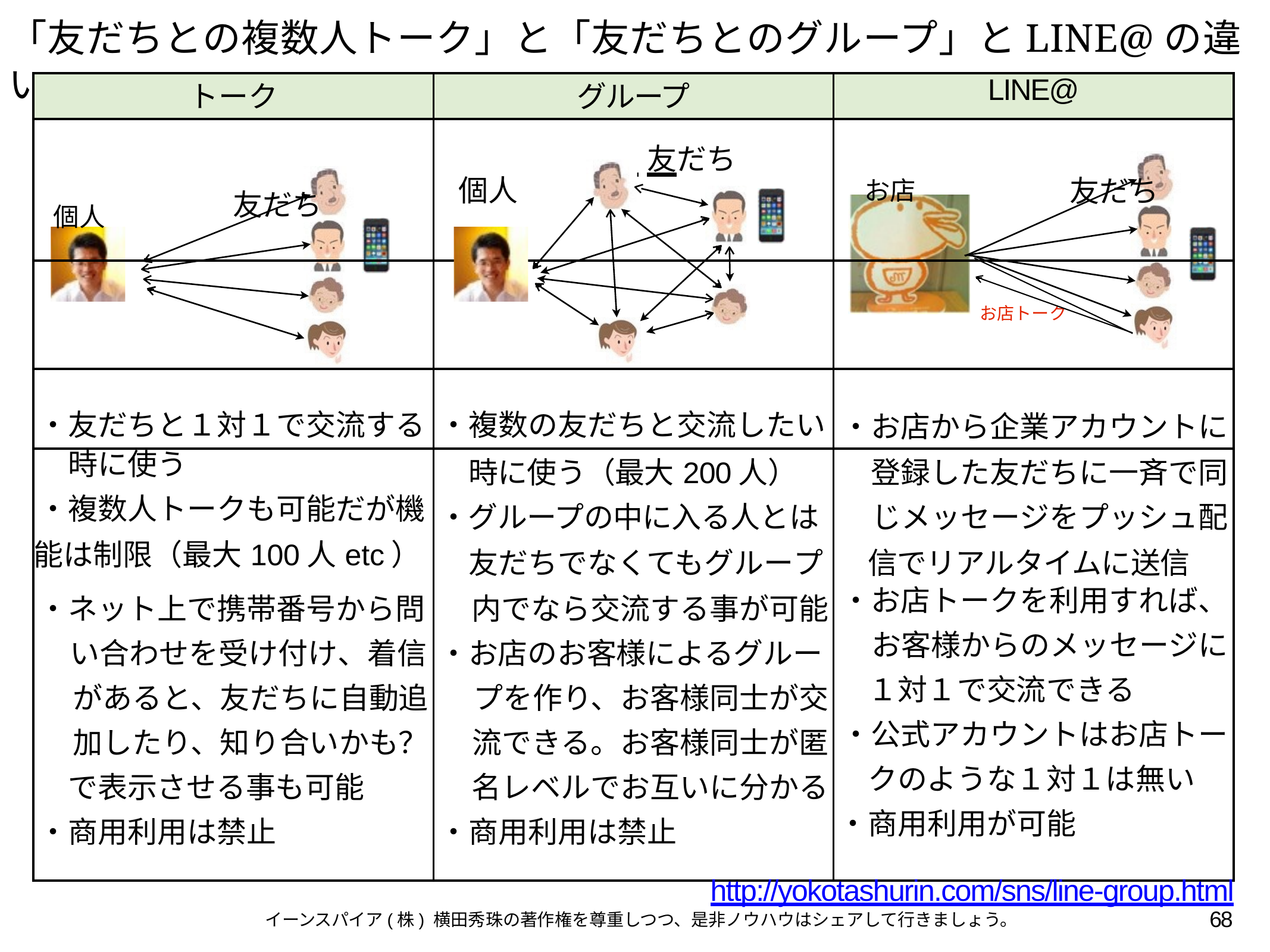

# 「友だちとの複数人トーク」と「友だちとのグループ」とLINE@の違い
| トーク | グループ | LINE@ |
| --- | --- | --- |
| 個人 友だち | 友だち 個人 | お店 友だち |
|  |  | お店トーク |
| ・友だちと１対１で交流する | ・複数の友だちと交流したい | ・お店から企業アカウントに |
| 時に使う | 時に使う（最大200人） | 登録した友だちに一斉で同 |
| ・複数人トークも可能だが機 | ・グループの中に入る人とは | じメッセージをプッシュ配 |
| 能は制限（最大100人etc） | 友だちでなくてもグループ | 信でリアルタイムに送信 |
| ・ネット上で携帯番号から問 | 内でなら交流する事が可能 | ・お店トークを利用すれば、 |
| い合わせを受け付け、着信 | ・お店のお客様によるグルー | お客様からのメッセージに |
| があると、友だちに自動追 | プを作り、お客様同士が交 | １対１で交流できる |
| 加したり、知り合いかも？ | 流できる。お客様同士が匿 | ・公式アカウントはお店トー |
| で表示させる事も可能 | 名レベルでお互いに分かる | クのような１対１は無い |
| ・商用利用は禁止 | ・商用利用は禁止 | ・商用利用が可能 |

http://yokotashurin.com/sns/line-group.html
68
イーンスパイア(株) 横田秀珠の著作権を尊重しつつ、是非ノウハウはシェアして行きましょう。